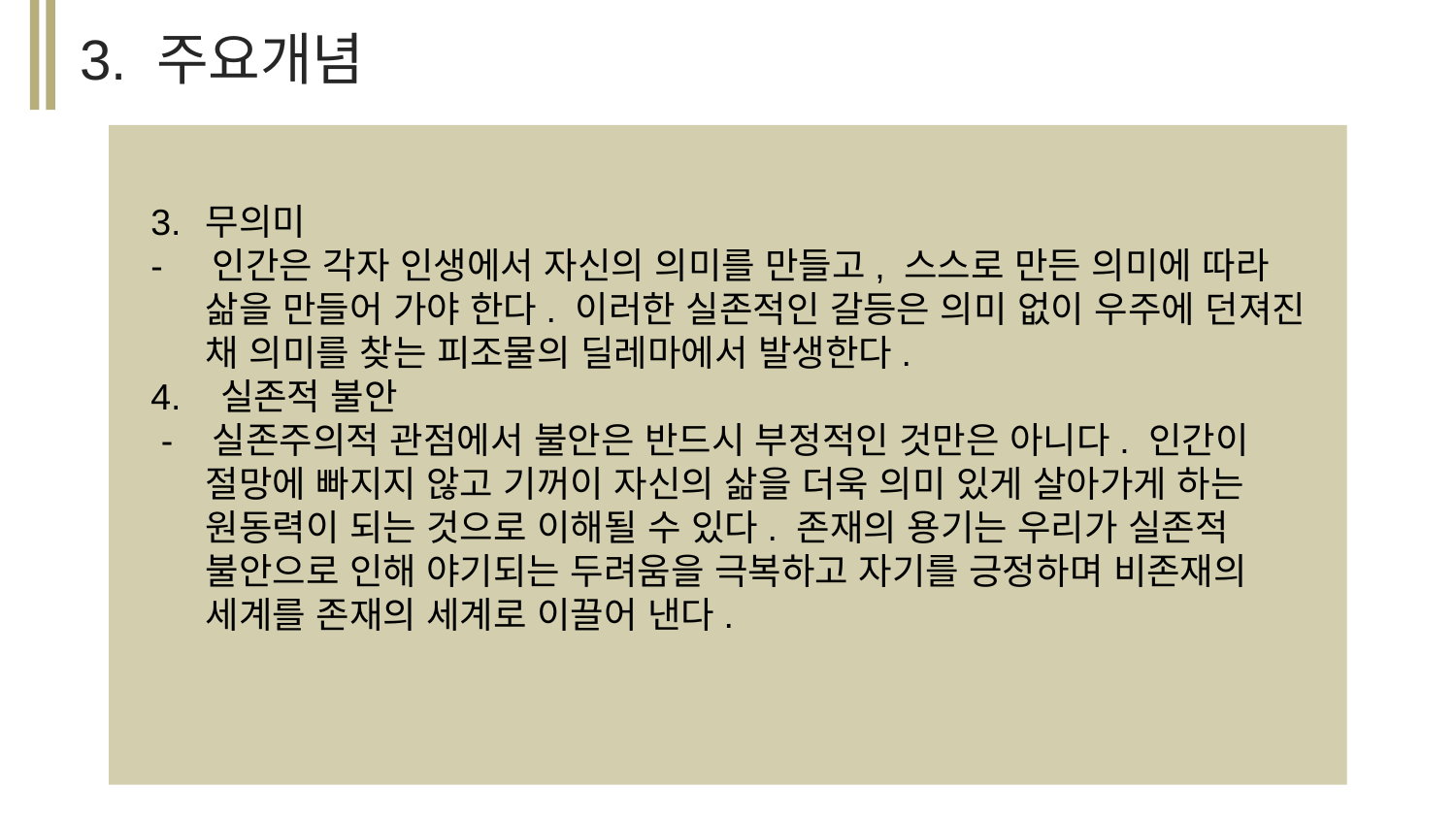

3. 주요개념

무의미
-    인간은 각자 인생에서 자신의 의미를 만들고, 스스로 만든 의미에 따라 삶을 만들어 가야 한다. 이러한 실존적인 갈등은 의미 없이 우주에 던져진 채 의미를 찾는 피조물의 딜레마에서 발생한다.
4.   실존적 불안
 -   실존주의적 관점에서 불안은 반드시 부정적인 것만은 아니다. 인간이 절망에 빠지지 않고 기꺼이 자신의 삶을 더욱 의미 있게 살아가게 하는 원동력이 되는 것으로 이해될 수 있다. 존재의 용기는 우리가 실존적 불안으로 인해 야기되는 두려움을 극복하고 자기를 긍정하며 비존재의 세계를 존재의 세계로 이끌어 낸다.